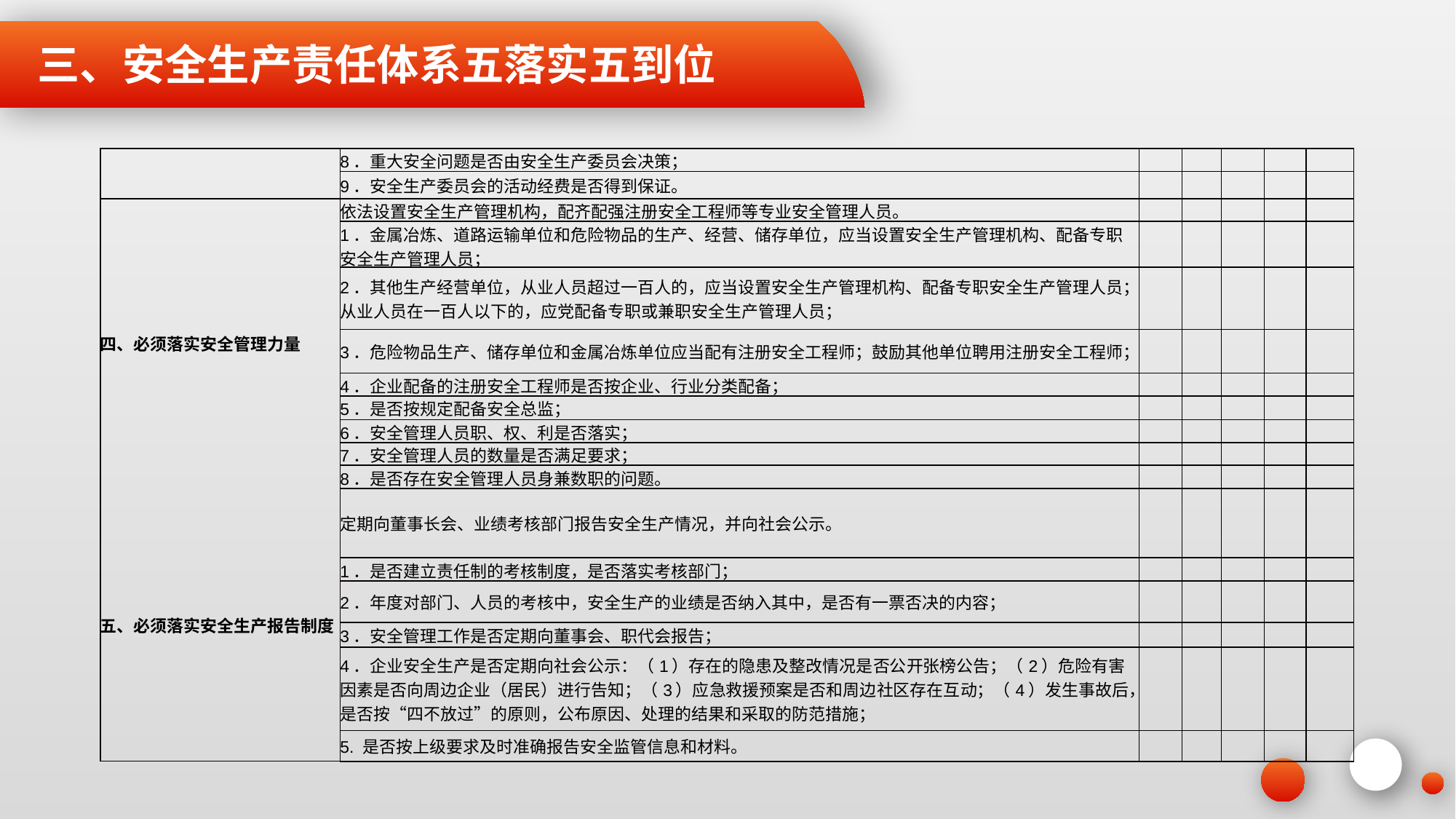

三、安全生产责任体系五落实五到位
|  | 8．重大安全问题是否由安全生产委员会决策； |  |  |  |  |  |
| --- | --- | --- | --- | --- | --- | --- |
|  | 9．安全生产委员会的活动经费是否得到保证。 |  |  |  |  |  |
| 四、必须落实安全管理力量 | 依法设置安全生产管理机构，配齐配强注册安全工程师等专业安全管理人员。 |  |  |  |  |  |
|  | 1．金属冶炼、道路运输单位和危险物品的生产、经营、储存单位，应当设置安全生产管理机构、配备专职安全生产管理人员； |  |  |  |  |  |
|  | 2．其他生产经营单位，从业人员超过一百人的，应当设置安全生产管理机构、配备专职安全生产管理人员；从业人员在一百人以下的，应党配备专职或兼职安全生产管理人员； |  |  |  |  |  |
|  | 3．危险物品生产、储存单位和金属冶炼单位应当配有注册安全工程师；鼓励其他单位聘用注册安全工程师； |  |  |  |  |  |
|  | 4．企业配备的注册安全工程师是否按企业、行业分类配备； |  |  |  |  |  |
|  | 5．是否按规定配备安全总监； |  |  |  |  |  |
|  | 6．安全管理人员职、权、利是否落实； |  |  |  |  |  |
|  | 7．安全管理人员的数量是否满足要求； |  |  |  |  |  |
|  | 8．是否存在安全管理人员身兼数职的问题。 |  |  |  |  |  |
| 五、必须落实安全生产报告制度 | 定期向董事长会、业绩考核部门报告安全生产情况，并向社会公示。 |  |  |  |  |  |
|  | 1．是否建立责任制的考核制度，是否落实考核部门； |  |  |  |  |  |
|  | 2．年度对部门、人员的考核中，安全生产的业绩是否纳入其中，是否有一票否决的内容； |  |  |  |  |  |
|  | 3．安全管理工作是否定期向董事会、职代会报告； |  |  |  |  |  |
|  | 4．企业安全生产是否定期向社会公示：（1）存在的隐患及整改情况是否公开张榜公告；（2）危险有害因素是否向周边企业（居民）进行告知；（3）应急救援预案是否和周边社区存在互动；（4）发生事故后，是否按“四不放过”的原则，公布原因、处理的结果和采取的防范措施； |  |  |  |  |  |
|  | 5. 是否按上级要求及时准确报告安全监管信息和材料。 |  |  |  |  |  |